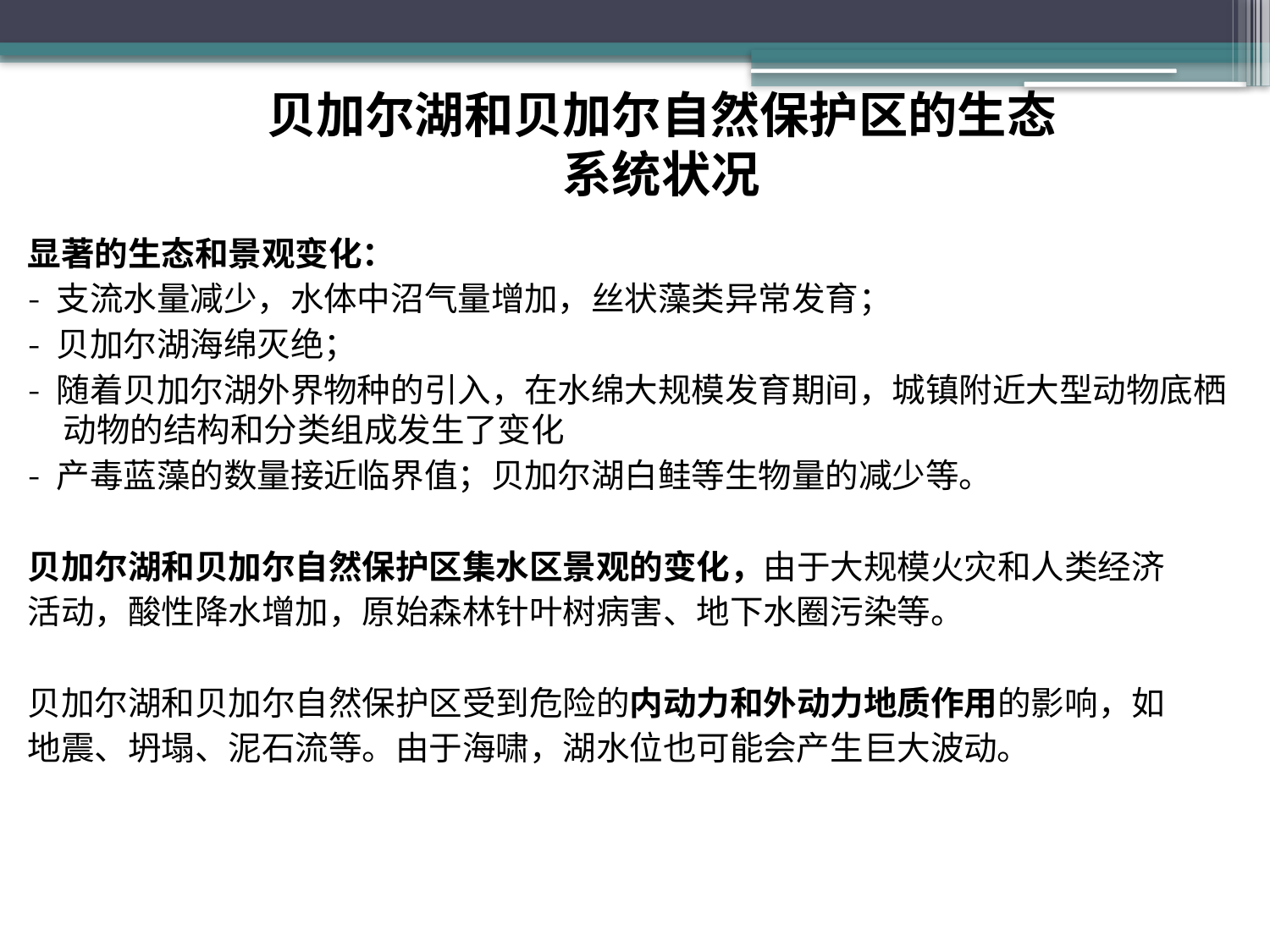

# 贝加尔湖和贝加尔自然保护区的生态系统状况
显著的生态和景观变化：
- 支流水量减少，水体中沼气量增加，丝状藻类异常发育；
- 贝加尔湖海绵灭绝；
- 随着贝加尔湖外界物种的引入，在水绵大规模发育期间，城镇附近大型动物底栖动物的结构和分类组成发生了变化
- 产毒蓝藻的数量接近临界值；贝加尔湖白鲑等生物量的减少等。

贝加尔湖和贝加尔自然保护区集水区景观的变化，由于大规模火灾和人类经济
活动，酸性降水增加，原始森林针叶树病害、地下水圈污染等。

贝加尔湖和贝加尔自然保护区受到危险的内动力和外动力地质作用的影响，如
地震、坍塌、泥石流等。由于海啸，湖水位也可能会产生巨大波动。